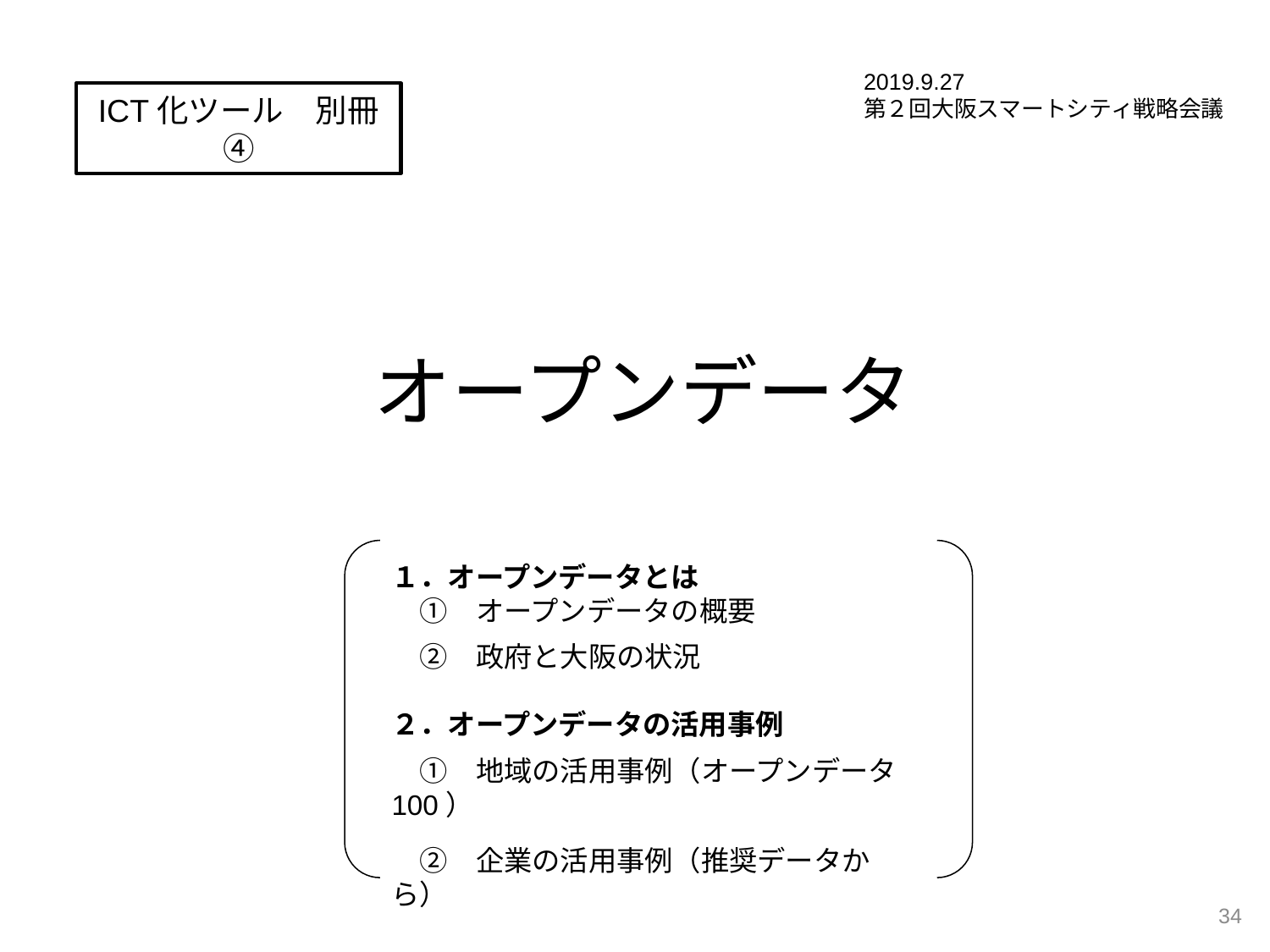

2019.9.27
第２回大阪スマートシティ戦略会議
ICT化ツール　別冊④
オープンデータ

１．オープンデータとは
　①　オープンデータの概要

　②　政府と大阪の状況

２．オープンデータの活用事例

　①　地域の活用事例（オープンデータ100）

　②　企業の活用事例（推奨データから）
34